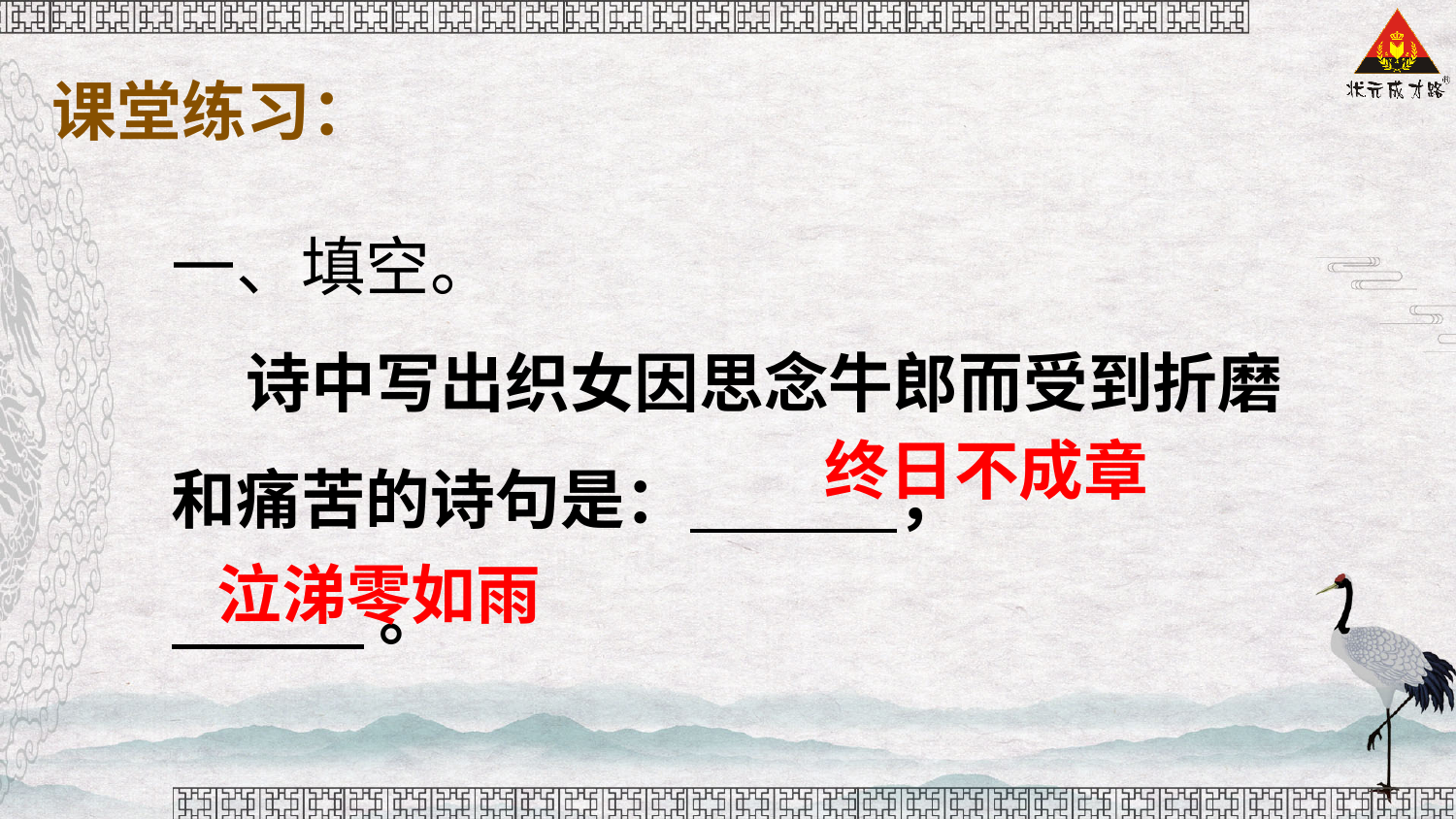

课堂练习：
一、填空。
    诗中写出织女因思念牛郎而受到折磨和痛苦的诗句是：              ，
             。
终日不成章
泣涕零如雨